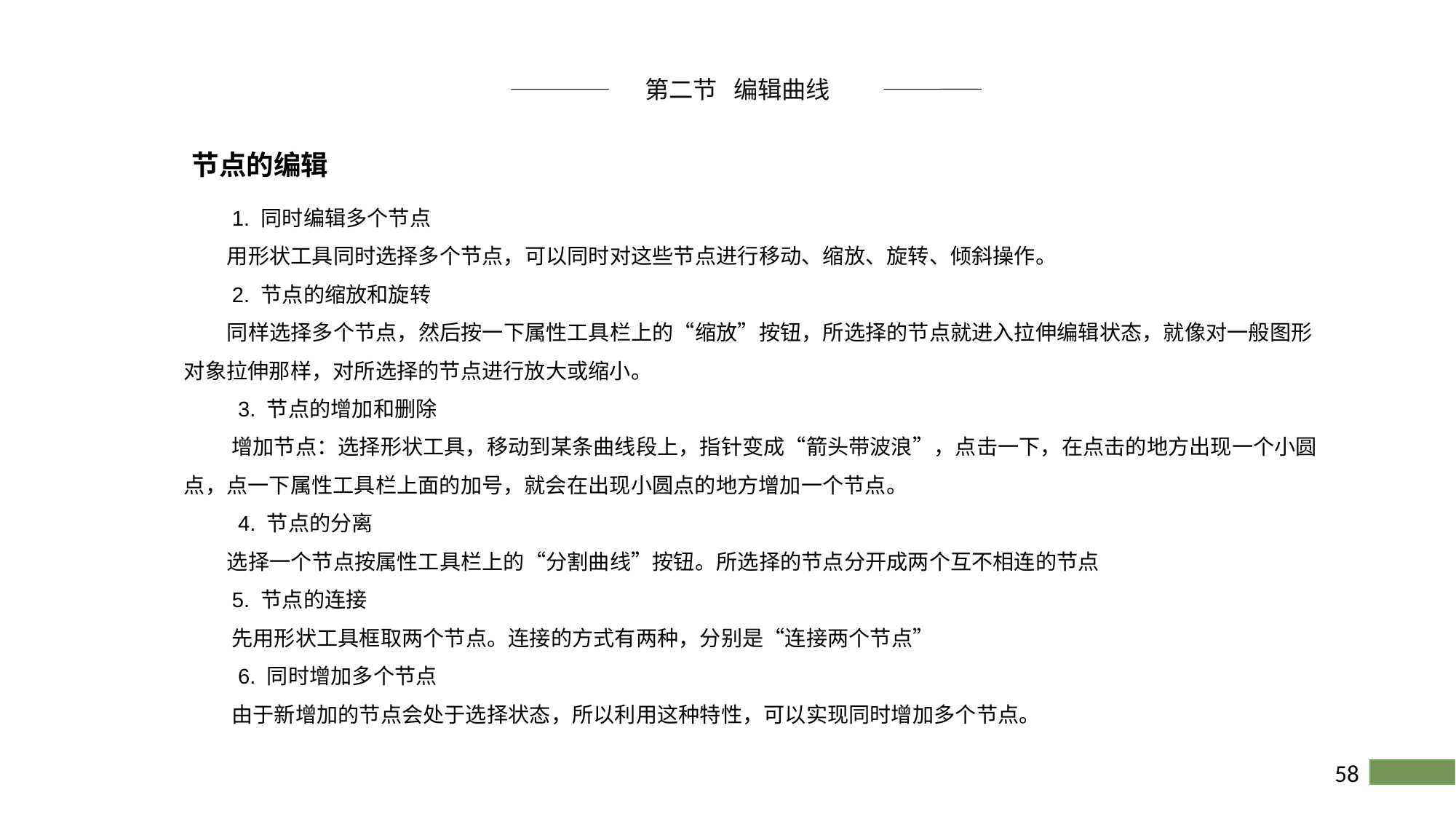

第二节   编辑曲线
节点的编辑
        1. 同时编辑多个节点
        用形状工具同时选择多个节点，可以同时对这些节点进行移动、缩放、旋转、倾斜操作。
        2. 节点的缩放和旋转
        同样选择多个节点，然后按一下属性工具栏上的“缩放”按钮，所选择的节点就进入拉伸编辑状态，就像对一般图形对象拉伸那样，对所选择的节点进行放大或缩小。
         3. 节点的增加和删除
         增加节点：选择形状工具，移动到某条曲线段上，指针变成“箭头带波浪”，点击一下，在点击的地方出现一个小圆点，点一下属性工具栏上面的加号，就会在出现小圆点的地方增加一个节点。
         4. 节点的分离
        选择一个节点按属性工具栏上的“分割曲线”按钮。所选择的节点分开成两个互不相连的节点
        5. 节点的连接
         先用形状工具框取两个节点。连接的方式有两种，分别是“连接两个节点”
         6. 同时增加多个节点
         由于新增加的节点会处于选择状态，所以利用这种特性，可以实现同时增加多个节点。
58